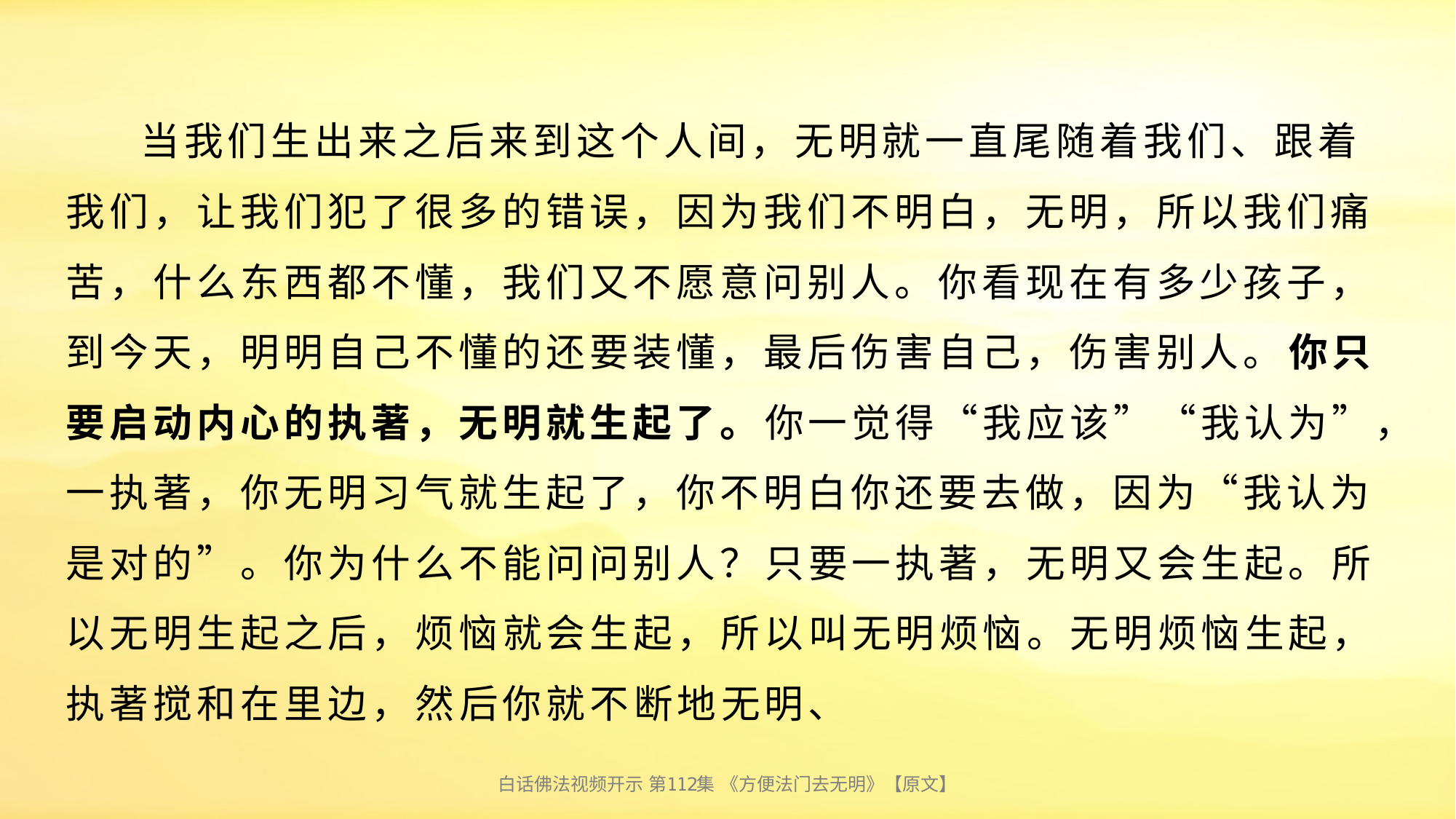

# 当我们生出来之后来到这个人间，无明就一直尾随着我们、跟着我们，让我们犯了很多的错误，因为我们不明白，无明，所以我们痛苦，什么东西都不懂，我们又不愿意问别人。你看现在有多少孩子，到今天，明明自己不懂的还要装懂，最后伤害自己，伤害别人。你只要启动内心的执著，无明就生起了。你一觉得“我应该”“我认为”，一执著，你无明习气就生起了，你不明白你还要去做，因为“我认为是对的”。你为什么不能问问别人？只要一执著，无明又会生起。所以无明生起之后，烦恼就会生起，所以叫无明烦恼。无明烦恼生起，执著搅和在里边，然后你就不断地无明、
白话佛法视频开示 第112集 《方便法门去无明》【原文】